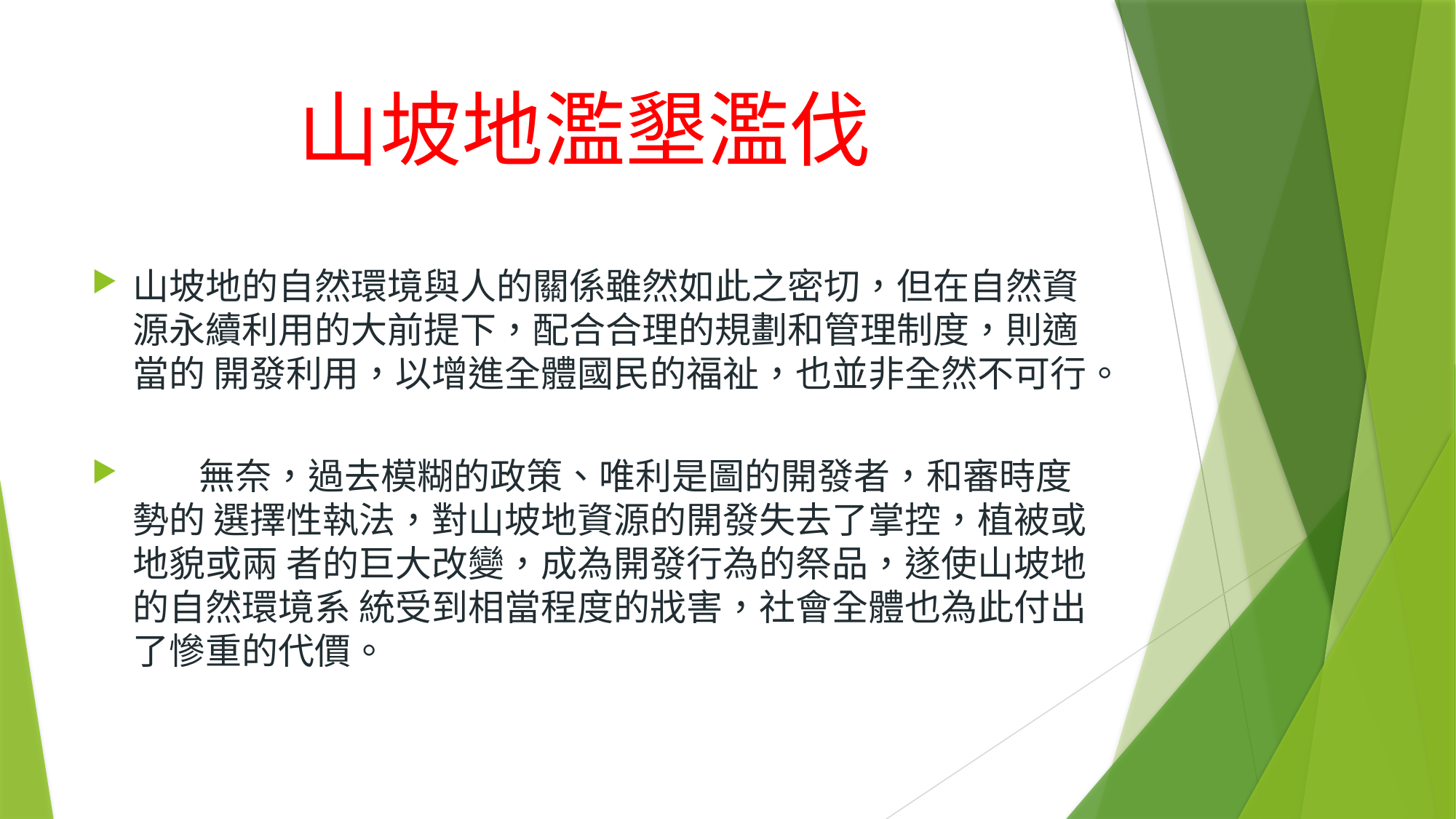

# 山坡地濫墾濫伐
山坡地的自然環境與人的關係雖然如此之密切，但在自然資 源永續利用的大前提下，配合合理的規劃和管理制度，則適當的 開發利用，以增進全體國民的福祉，也並非全然不可行。
       無奈，過去模糊的政策、唯利是圖的開發者，和審時度勢的 選擇性執法，對山坡地資源的開發失去了掌控，植被或地貌或兩 者的巨大改變，成為開發行為的祭品，遂使山坡地的自然環境系 統受到相當程度的戕害，社會全體也為此付出了慘重的代價。